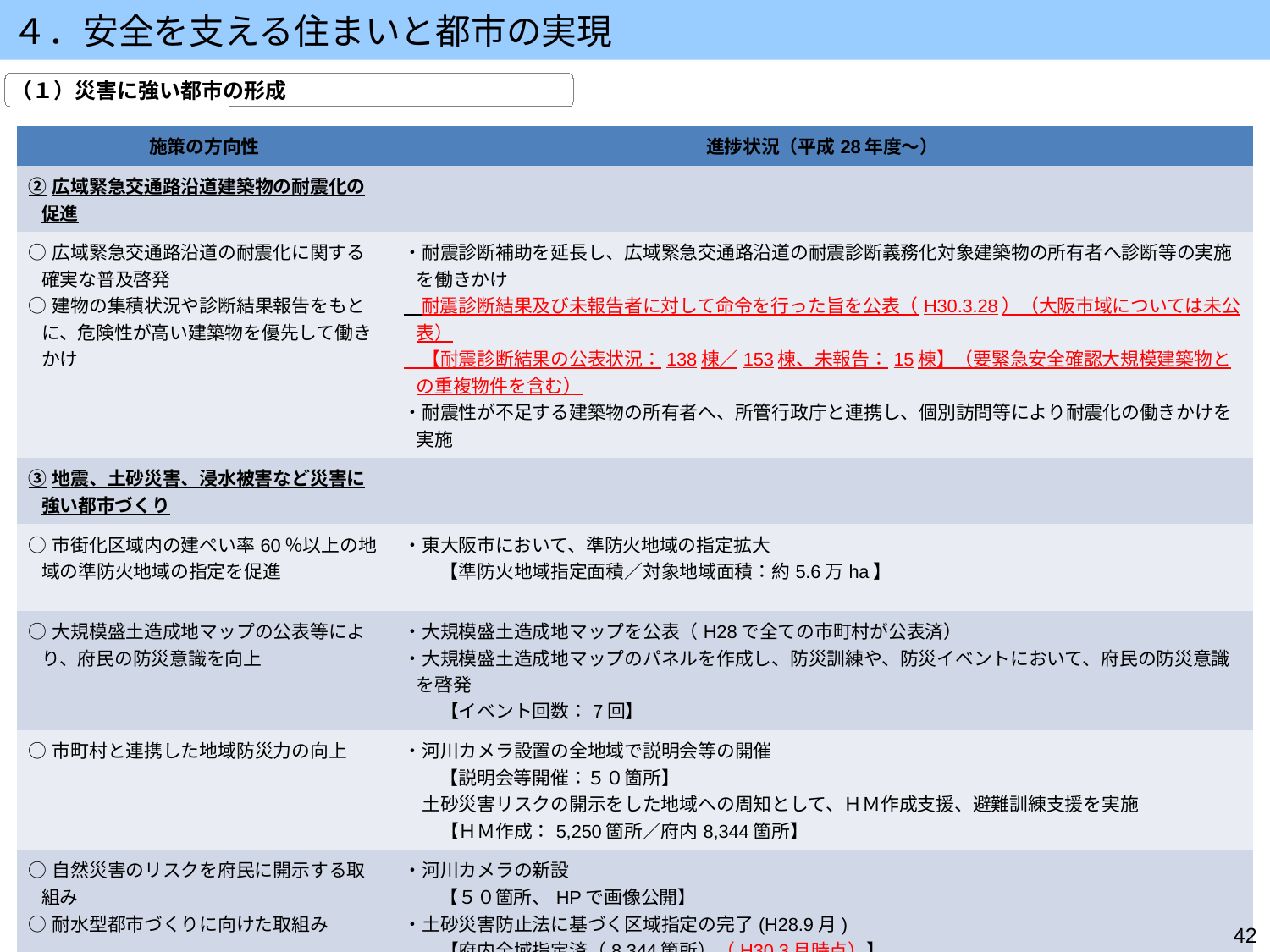

４．安全を支える住まいと都市の実現
（１）災害に強い都市の形成
| 施策の方向性 | 進捗状況（平成28年度～） |
| --- | --- |
| ②広域緊急交通路沿道建築物の耐震化の促進 |  |
| ○広域緊急交通路沿道の耐震化に関する確実な普及啓発 ○建物の集積状況や診断結果報告をもとに、危険性が高い建築物を優先して働きかけ | ・耐震診断補助を延長し、広域緊急交通路沿道の耐震診断義務化対象建築物の所有者へ診断等の実施を働きかけ 　耐震診断結果及び未報告者に対して命令を行った旨を公表（H30.3.28）（大阪市域については未公表） 　【耐震診断結果の公表状況：138棟／153棟、未報告：15棟】（要緊急安全確認大規模建築物との重複物件を含む） ・耐震性が不足する建築物の所有者へ、所管行政庁と連携し、個別訪問等により耐震化の働きかけを実施 |
| ③地震、土砂災害、浸水被害など災害に強い都市づくり |  |
| ○市街化区域内の建ぺい率60％以上の地域の準防火地域の指定を促進 | ・東大阪市において、準防火地域の指定拡大 　　【準防火地域指定面積／対象地域面積：約5.6万ha】 |
| ○大規模盛土造成地マップの公表等により、府民の防災意識を向上 | ・大規模盛土造成地マップを公表（H28で全ての市町村が公表済） ・大規模盛土造成地マップのパネルを作成し、防災訓練や、防災イベントにおいて、府民の防災意識を啓発 　　【イベント回数：7回】 |
| ○市町村と連携した地域防災力の向上 | ・河川カメラ設置の全地域で説明会等の開催 　　【説明会等開催：５０箇所】 　土砂災害リスクの開示をした地域への周知として、ＨＭ作成支援、避難訓練支援を実施 　　【ＨＭ作成：5,250箇所／府内8,344箇所】 |
| ○自然災害のリスクを府民に開示する取組み ○耐水型都市づくりに向けた取組み | ・河川カメラの新設 　　【５０箇所、HPで画像公開】 ・土砂災害防止法に基づく区域指定の完了(H28.9月) 　　【府内全域指定済（8,344箇所）（H30.3月時点）】 ・既存ストックであるため池を治水活用するための方策の確定(熊取大池) 　　【ため池の治水活用方策確定(H29.3月)】 |
| ○宅地の安全性確保について、国や市町村と連携して注意喚起、情報提供及び相談先の紹介などを実施 | ・大阪府建築士会、大阪府建築士事務所協会に相談窓口を設置し、相談事務を実施 |
42